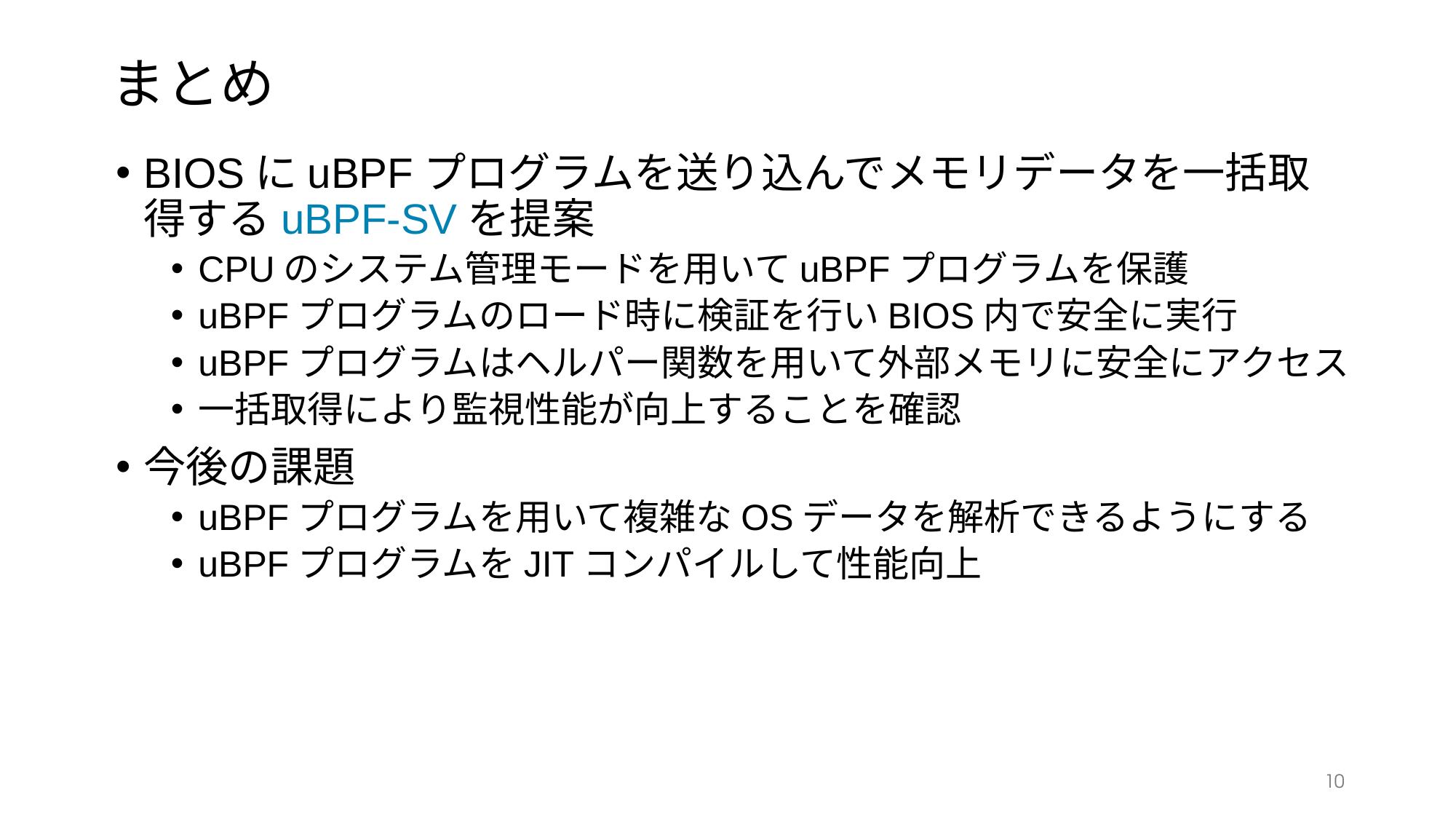

# まとめ
BIOSにuBPFプログラムを送り込んでメモリデータを一括取得するuBPF-SVを提案
CPUのシステム管理モードを用いてuBPFプログラムを保護
uBPFプログラムのロード時に検証を行いBIOS内で安全に実行
uBPFプログラムはヘルパー関数を用いて外部メモリに安全にアクセス
一括取得により監視性能が向上することを確認
今後の課題
uBPFプログラムを用いて複雑なOSデータを解析できるようにする
uBPFプログラムをJITコンパイルして性能向上
10